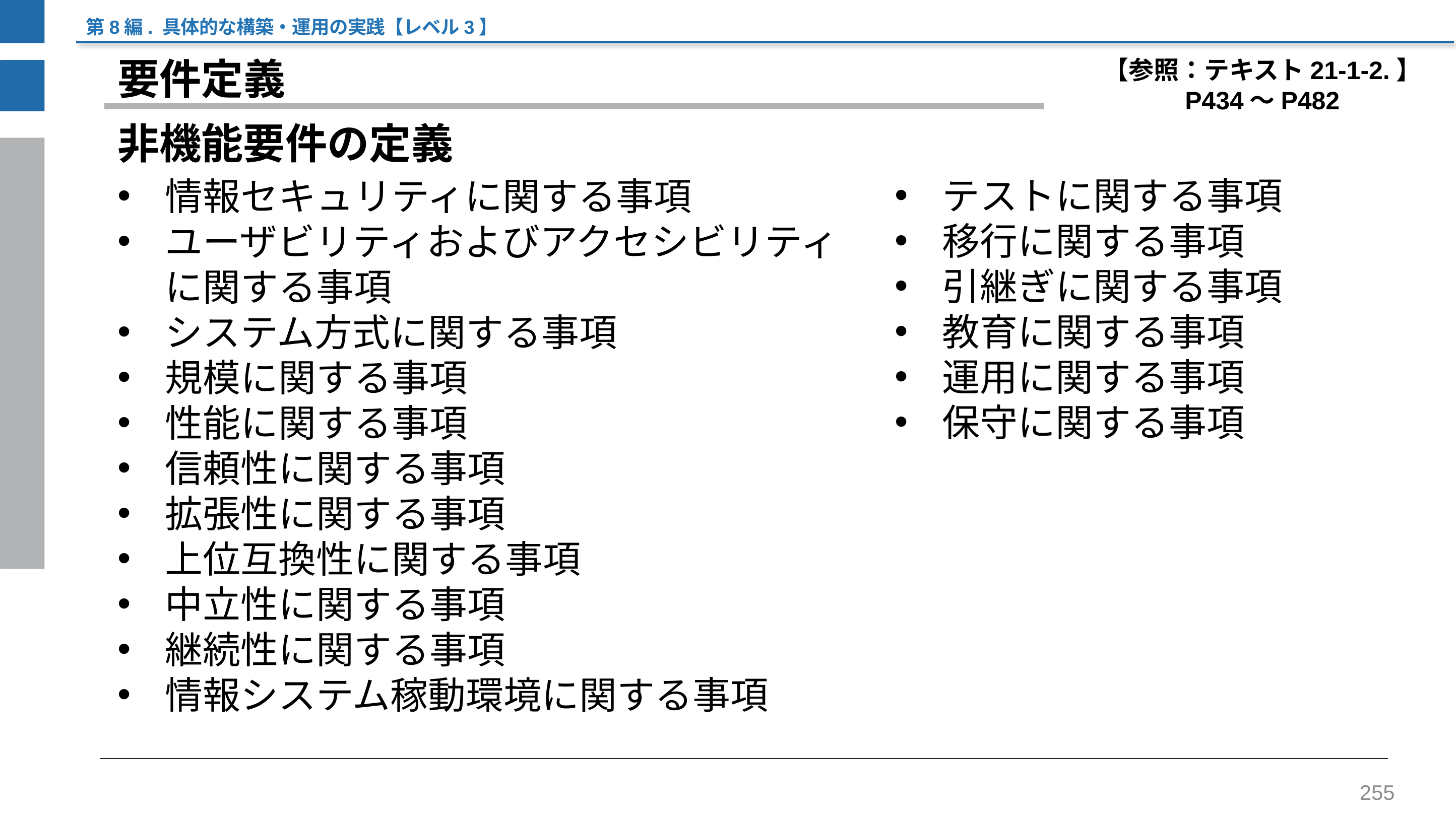

第8編. 具体的な構築・運用の実践【レベル3】
【参照：テキスト21-1-2.】
P434～P482
要件定義
非機能要件の定義
テストに関する事項
移行に関する事項
引継ぎに関する事項
教育に関する事項
運用に関する事項
保守に関する事項
情報セキュリティに関する事項
ユーザビリティおよびアクセシビリティに関する事項
システム方式に関する事項
規模に関する事項
性能に関する事項
信頼性に関する事項
拡張性に関する事項
上位互換性に関する事項
中立性に関する事項
継続性に関する事項
情報システム稼動環境に関する事項
255